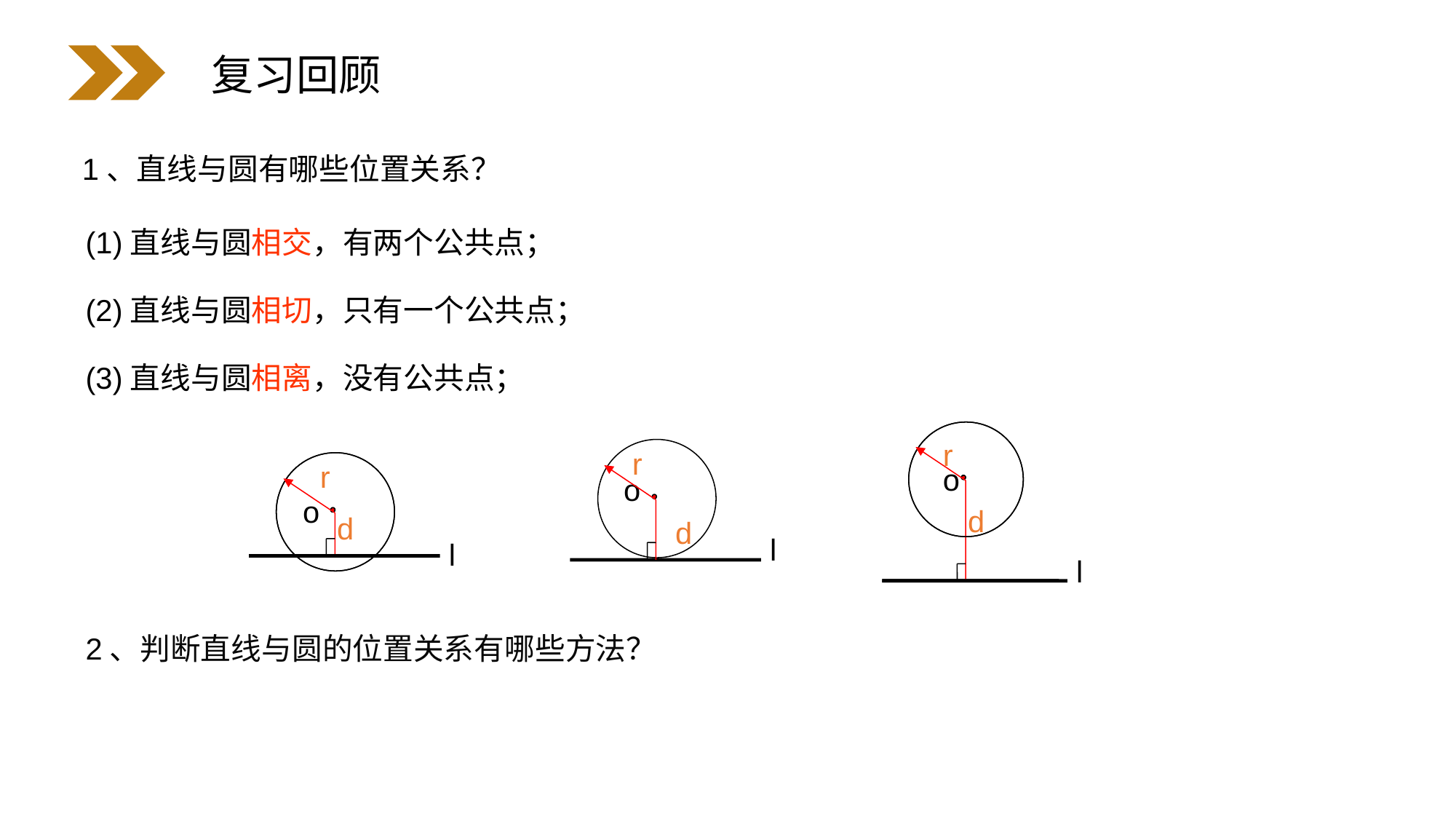

复习回顾
1、直线与圆有哪些位置关系？
(1)直线与圆相交，有两个公共点；
(2)直线与圆相切，只有一个公共点；
(3)直线与圆相离，没有公共点；

r

o

d
l

o

d

r
l

o
d

r
l

2、判断直线与圆的位置关系有哪些方法？